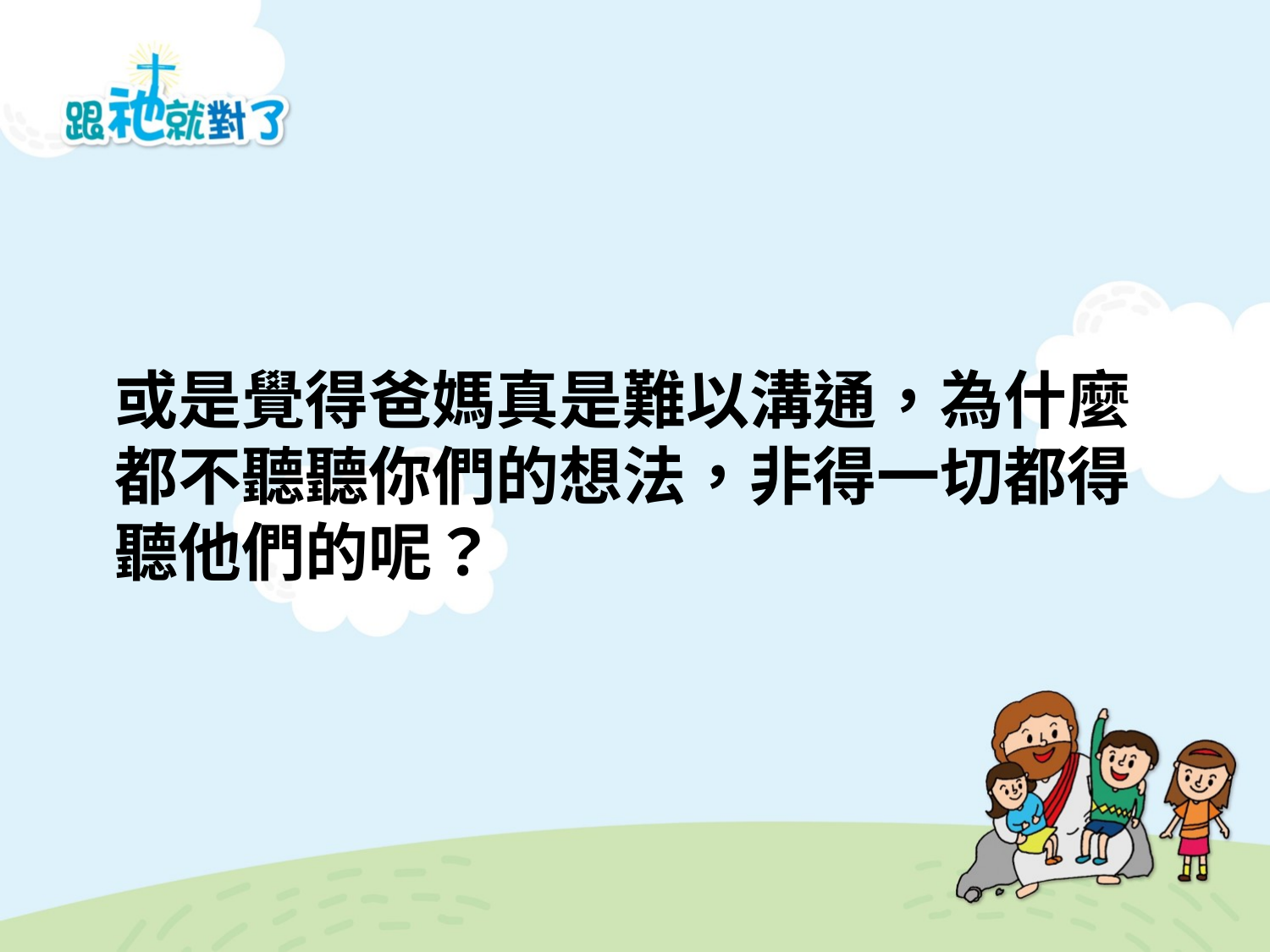

或是覺得爸媽真是難以溝通，為什麼都不聽聽你們的想法，非得一切都得聽他們的呢？